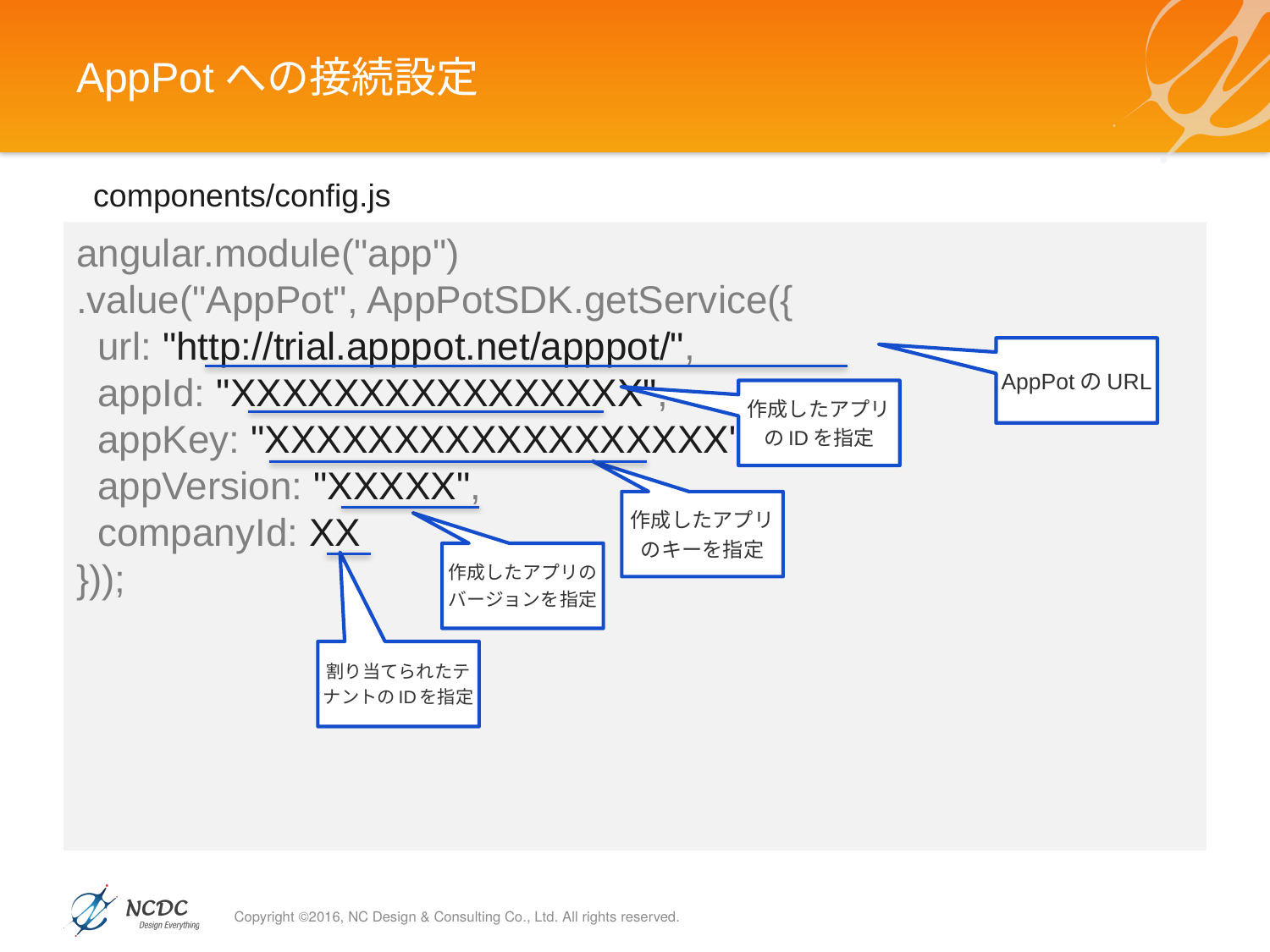

# AppPotへの接続設定
components/config.js
angular.module("app")
.value("AppPot", AppPotSDK.getService({
  url: "http://trial.apppot.net/apppot/",
  appId: "XXXXXXXXXXXXXXXX",
  appKey: "XXXXXXXXXXXXXXXXXX",
  appVersion: "XXXXX",
  companyId: XX
}));
AppPotのURL
作成したアプリのIDを指定
作成したアプリのキーを指定
作成したアプリのバージョンを指定
割り当てられたテナントのIDを指定